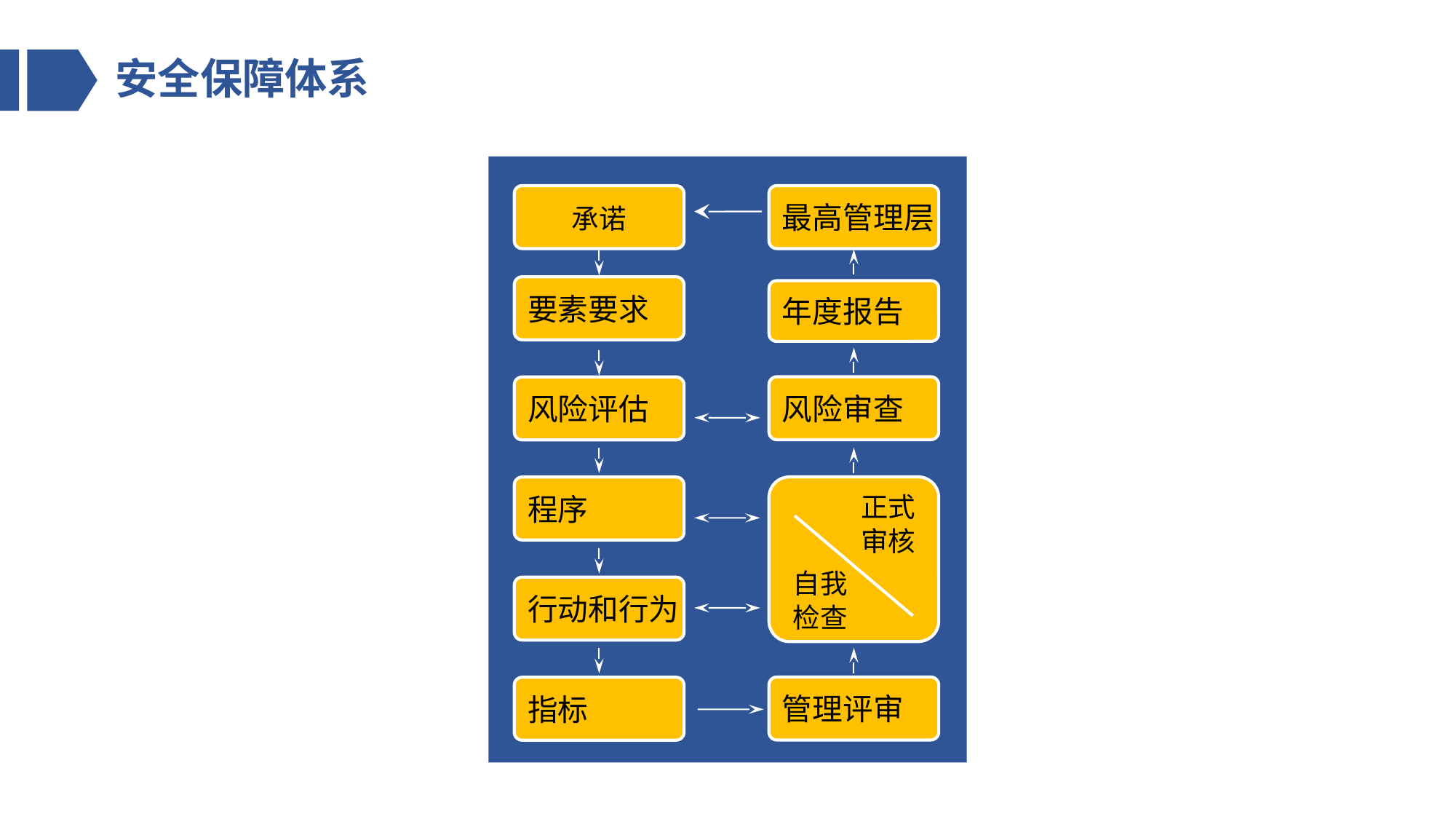

# 安全保障体系

最高管理层
承诺

要素要求
年度报告

风险审查
风险评估

程序
正式审核

自我检查
行动和行为

管理评审
指标